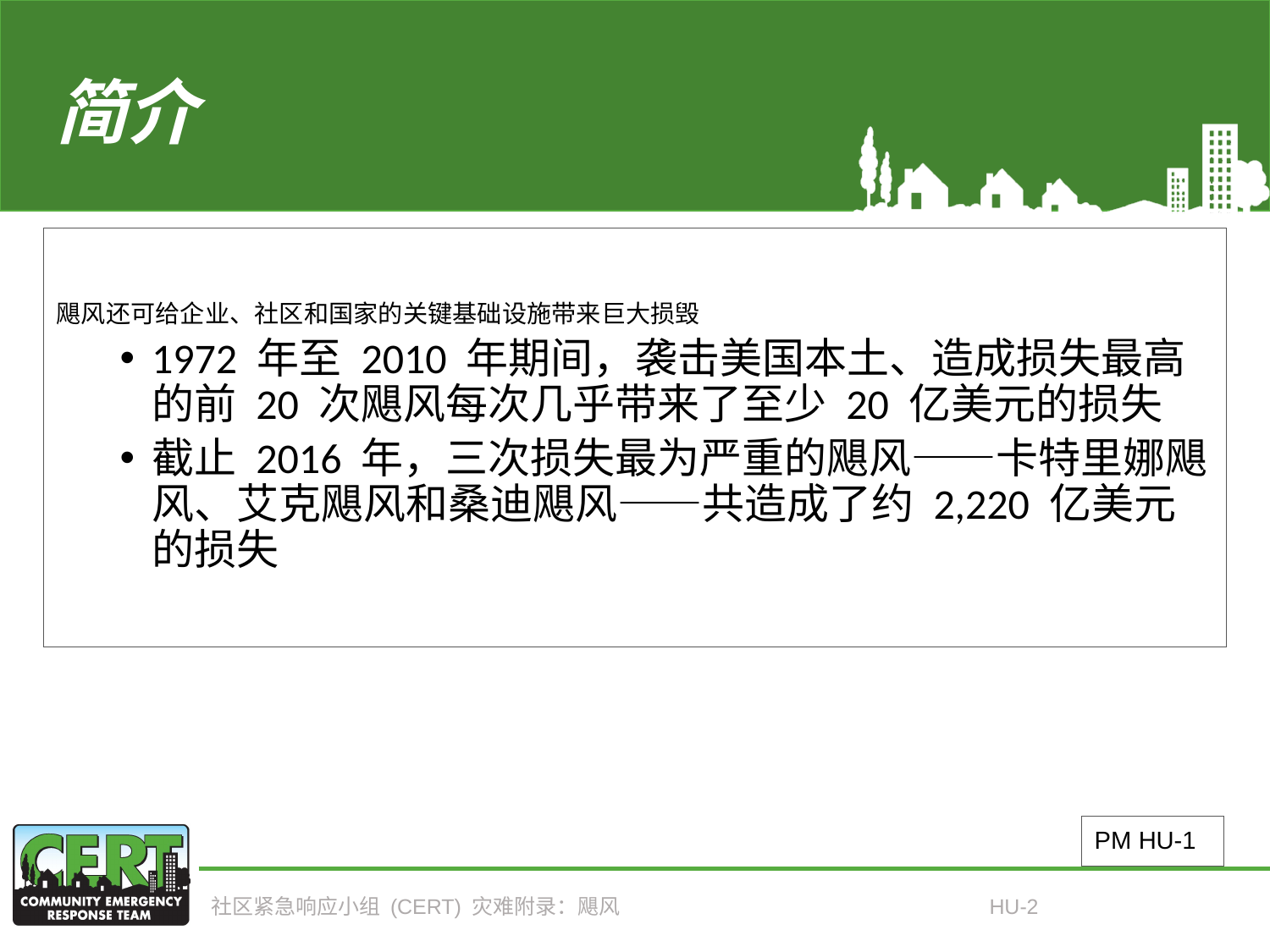

# 简介
飓风还可给企业、社区和国家的关键基础设施带来巨大损毁
1972 年至 2010 年期间，袭击美国本土、造成损失最高的前 20 次飓风每次几乎带来了至少 20 亿美元的损失
截止 2016 年，三次损失最为严重的飓风——卡特里娜飓风、艾克飓风和桑迪飓风——共造成了约 2,220 亿美元的损失
PM HU-1
社区紧急响应小组 (CERT) 灾难附录：飓风
HU-2